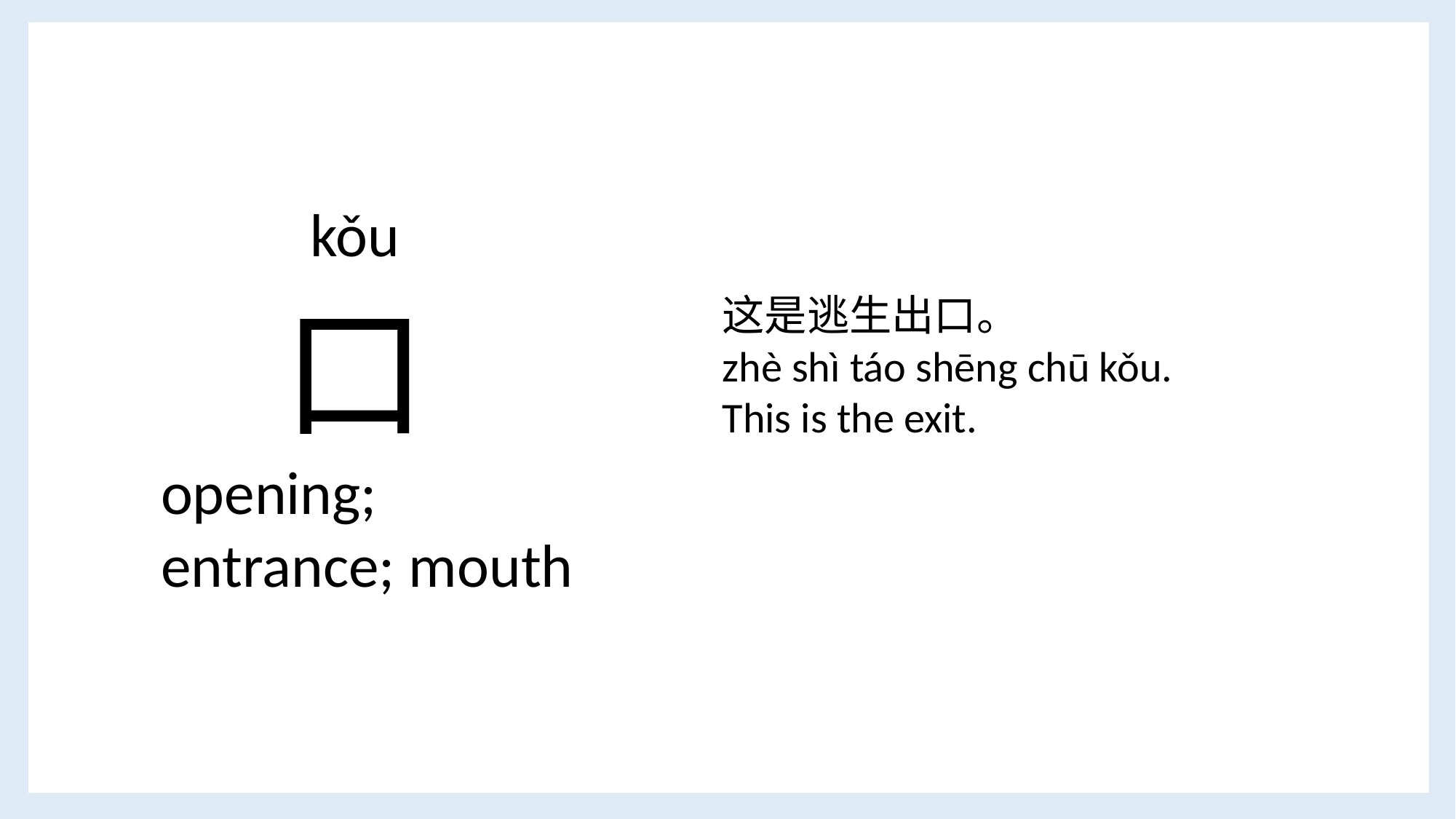

kǒu
口
这是逃生出口。
zhè shì táo shēng chū kǒu.
This is the exit.
opening; entrance; mouth